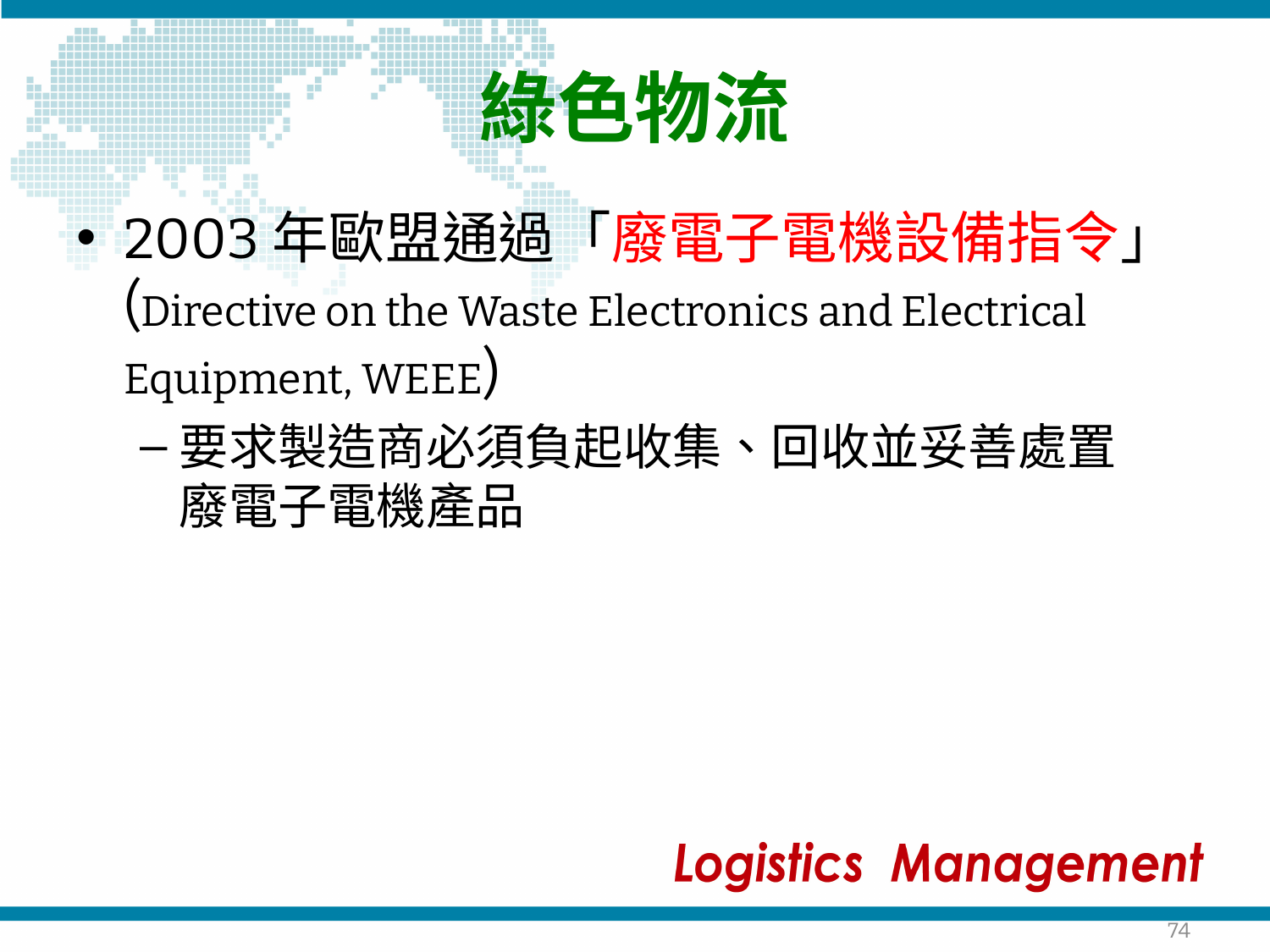

# 綠色物流
2003年歐盟通過「廢電子電機設備指令」(Directive on the Waste Electronics and Electrical Equipment, WEEE)
要求製造商必須負起收集、回收並妥善處置   廢電子電機產品
74